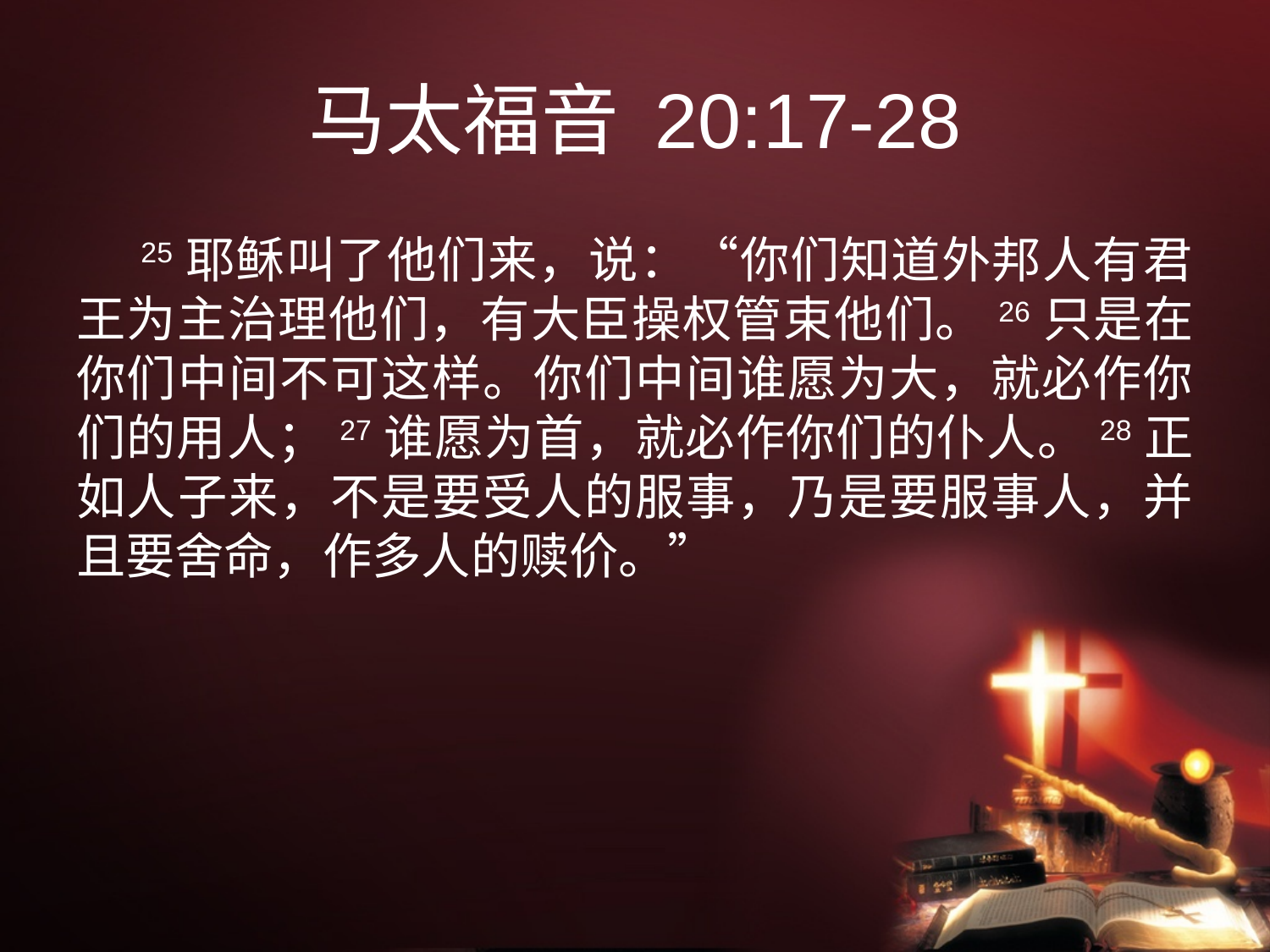

# 马太福音 20:17-28
       25耶稣叫了他们来，说：“你们知道外邦人有君王为主治理他们，有大臣操权管束他们。26只是在你们中间不可这样。你们中间谁愿为大，就必作你们的用人；27谁愿为首，就必作你们的仆人。28正如人子来，不是要受人的服事，乃是要服事人，并且要舍命，作多人的赎价。”